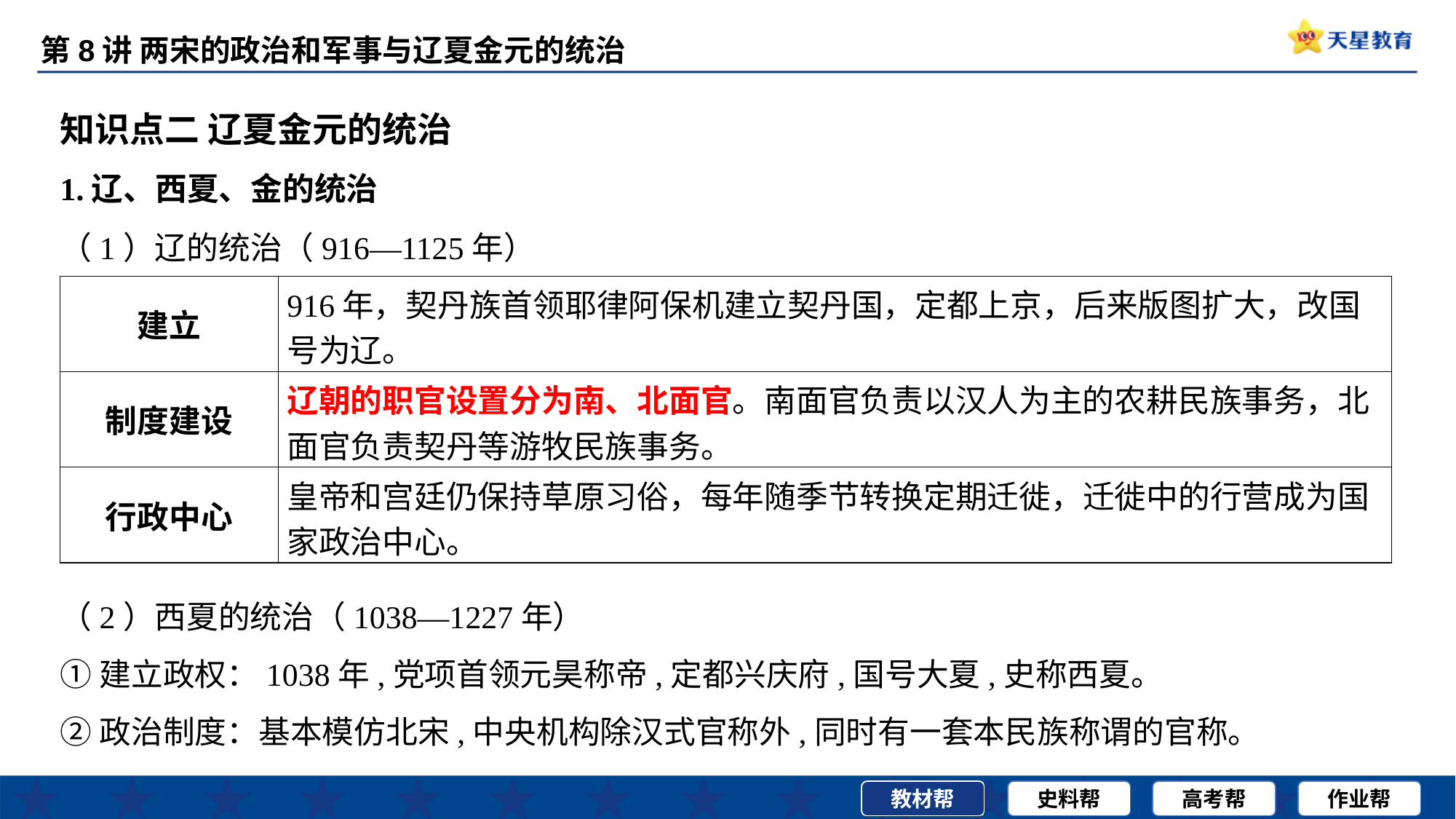

知识点二 辽夏金元的统治
1.辽、西夏、金的统治
（1）辽的统治（916—1125年）
| 建立 | 916年，契丹族首领耶律阿保机建立契丹国，定都上京，后来版图扩大，改国 号为辽。 |
| --- | --- |
| 制度建设 | 辽朝的职官设置分为南、北面官。南面官负责以汉人为主的农耕民族事务，北 面官负责契丹等游牧民族事务。 |
| 行政中心 | 皇帝和宫廷仍保持草原习俗，每年随季节转换定期迁徙，迁徙中的行营成为国 家政治中心。 |
（2）西夏的统治（1038—1227年）
①建立政权：1038年,党项首领元昊称帝,定都兴庆府,国号大夏,史称西夏。
②政治制度：基本模仿北宋,中央机构除汉式官称外,同时有一套本民族称谓的官称。